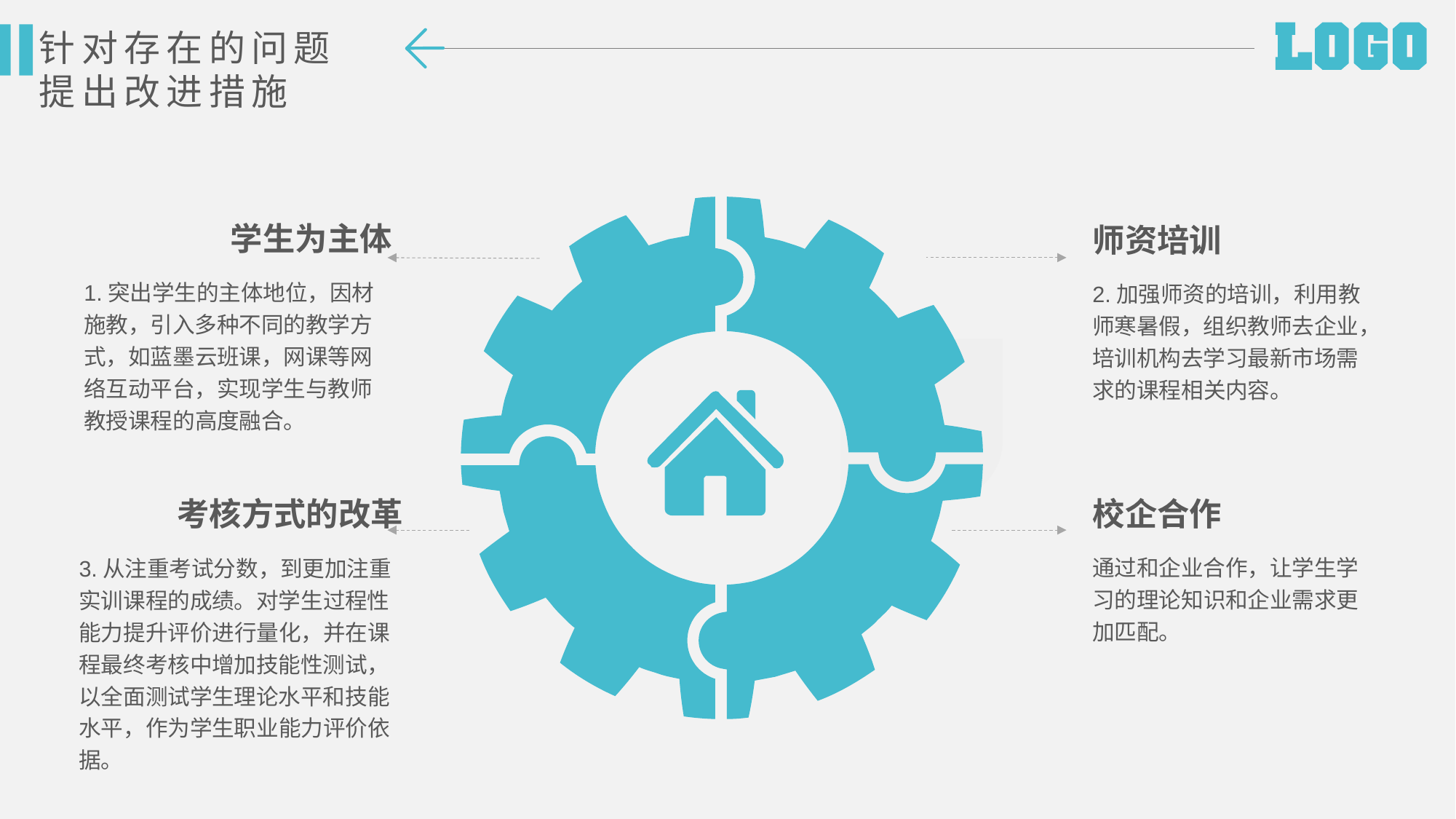

针对存在的问题
提出改进措施

学生为主体
1.突出学生的主体地位，因材施教，引入多种不同的教学方式，如蓝墨云班课，网课等网络互动平台，实现学生与教师教授课程的高度融合。
师资培训
2.加强师资的培训，利用教师寒暑假，组织教师去企业，培训机构去学习最新市场需求的课程相关内容。

校企合作
通过和企业合作，让学生学习的理论知识和企业需求更加匹配。
考核方式的改革
3.从注重考试分数，到更加注重实训课程的成绩。对学生过程性能力提升评价进行量化，并在课程最终考核中增加技能性测试，以全面测试学生理论水平和技能水平，作为学生职业能力评价依据。